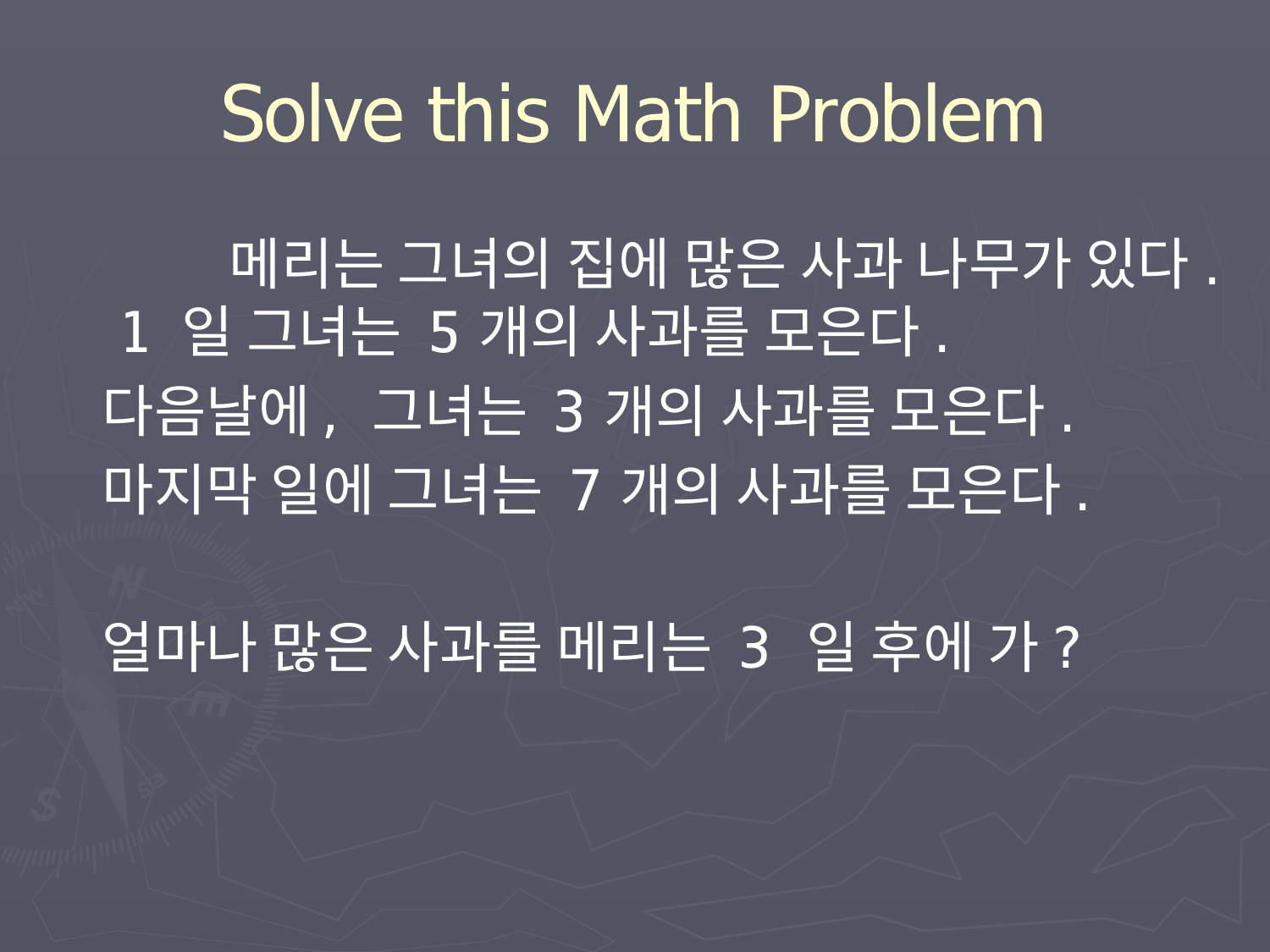

# Solve this Math Problem
  		메리는 그녀의 집에 많은 사과 나무가 있다. 1 일 그녀는 5개의 사과를 모은다.
	다음날에, 그녀는 3개의 사과를 모은다.
	마지막 일에 그녀는 7개의 사과를 모은다.

	얼마나 많은 사과를 메리는 3 일 후에 가?